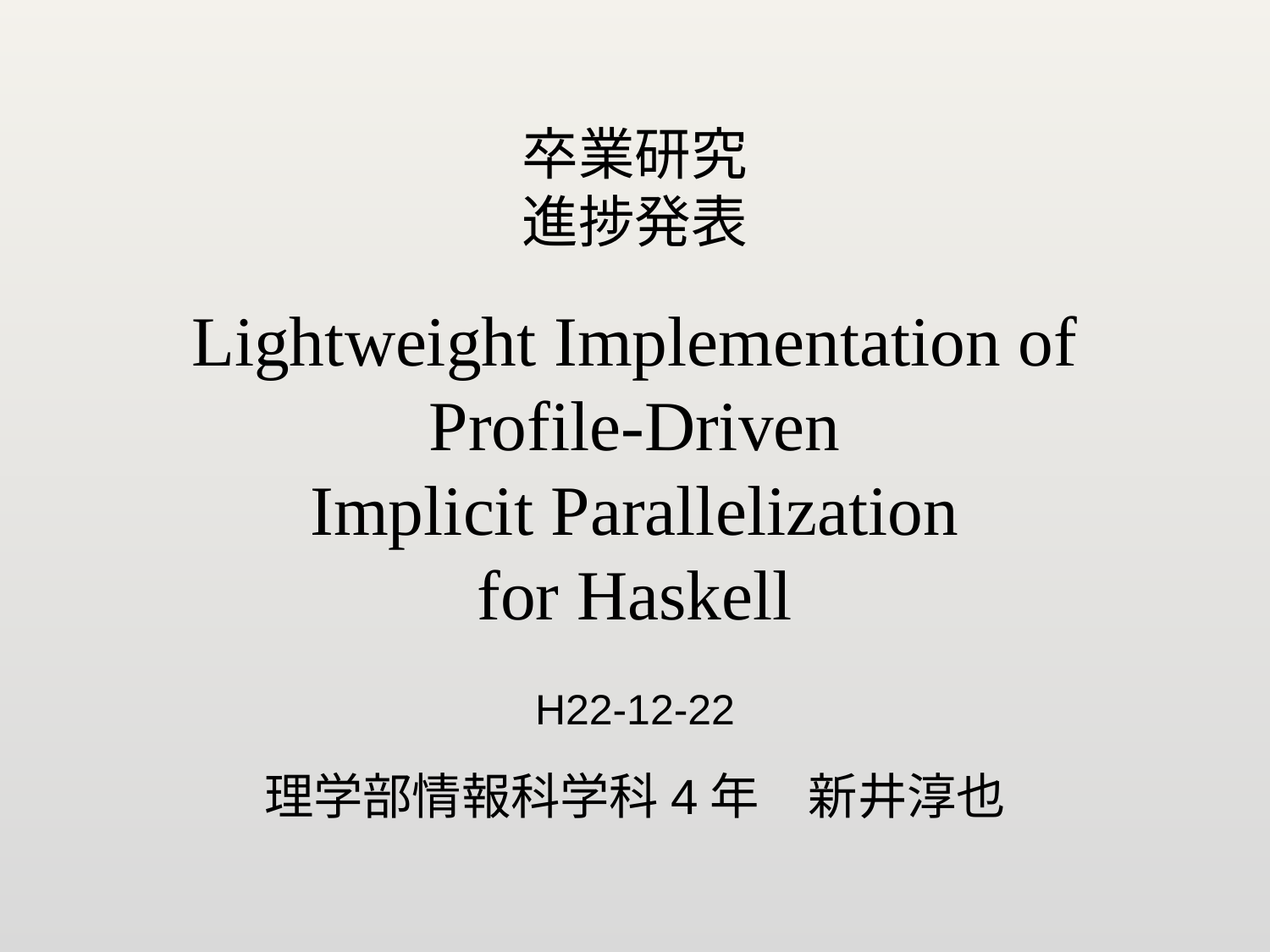

# 卒業研究 進捗発表 Lightweight Implementation of Profile-Driven Implicit Parallelization for Haskell
H22-12-22
理学部情報科学科4年　新井淳也